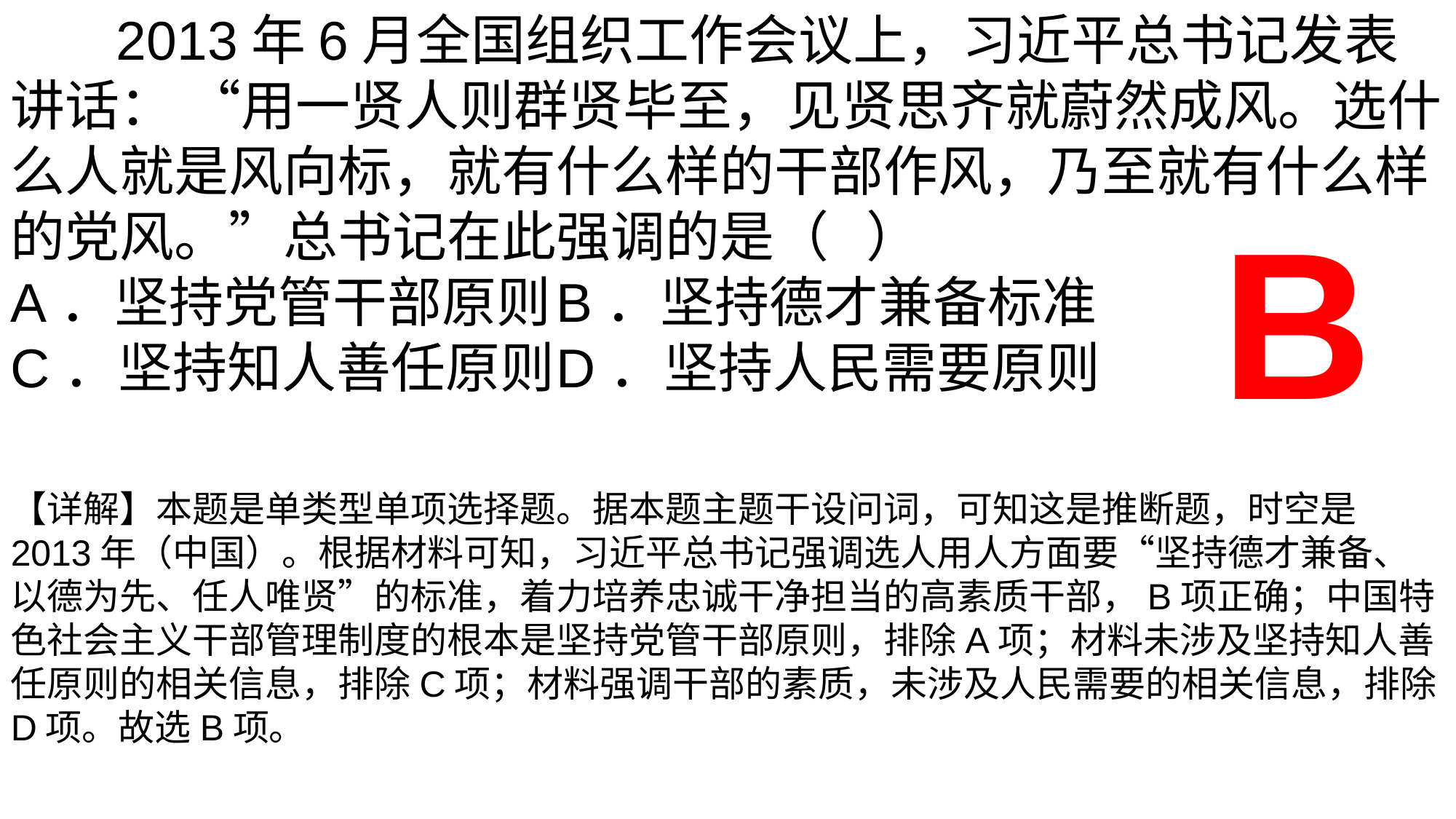

2013年6月全国组织工作会议上，习近平总书记发表讲话： “用一贤人则群贤毕至，见贤思齐就蔚然成风。选什么人就是风向标，就有什么样的干部作风，乃至就有什么样的党风。”总书记在此强调的是（   ）
A．坚持党管干部原则	B．坚持德才兼备标准
C．坚持知人善任原则	D．坚持人民需要原则

【详解】本题是单类型单项选择题。据本题主题干设问词，可知这是推断题，时空是2013年（中国）。根据材料可知，习近平总书记强调选人用人方面要“坚持德才兼备、以德为先、任人唯贤”的标准，着力培养忠诚干净担当的高素质干部，B项正确；中国特色社会主义干部管理制度的根本是坚持党管干部原则，排除A项；材料未涉及坚持知人善任原则的相关信息，排除C项；材料强调干部的素质，未涉及人民需要的相关信息，排除D项。故选B项。
B